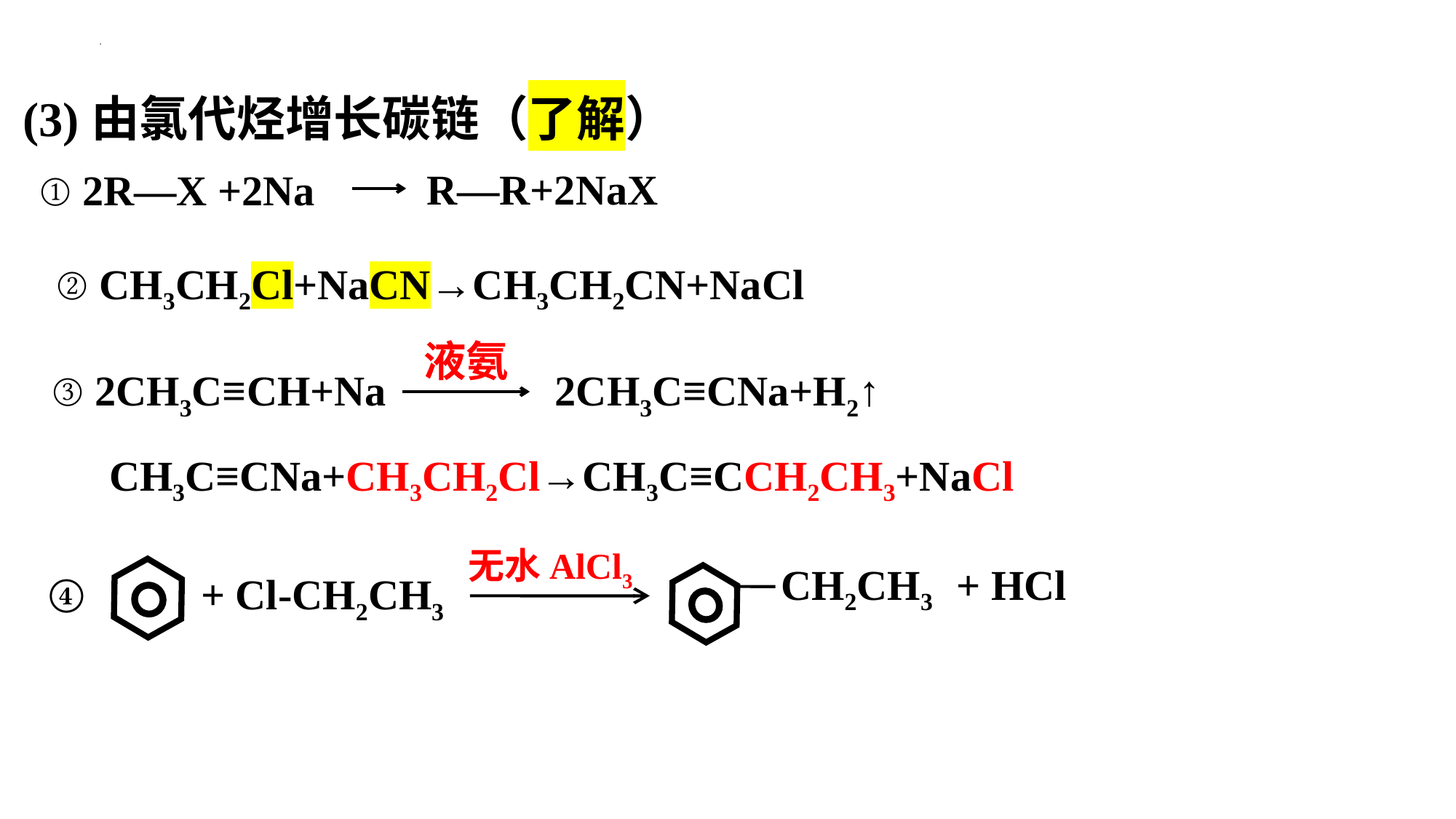

(3)由氯代烃增长碳链（了解）
R—R+2NaX
① 2R—X +2Na
② CH3CH2Cl+NaCN→CH3CH2CN+NaCl
液氨
③ 2CH3C≡CH+Na                2CH3C≡CNa+H2↑
CH3C≡CNa+CH3CH2Cl→CH3C≡CCH2CH3+NaCl
无水AlCl3
CH2CH3
+ HCl
④           + Cl-CH2CH3